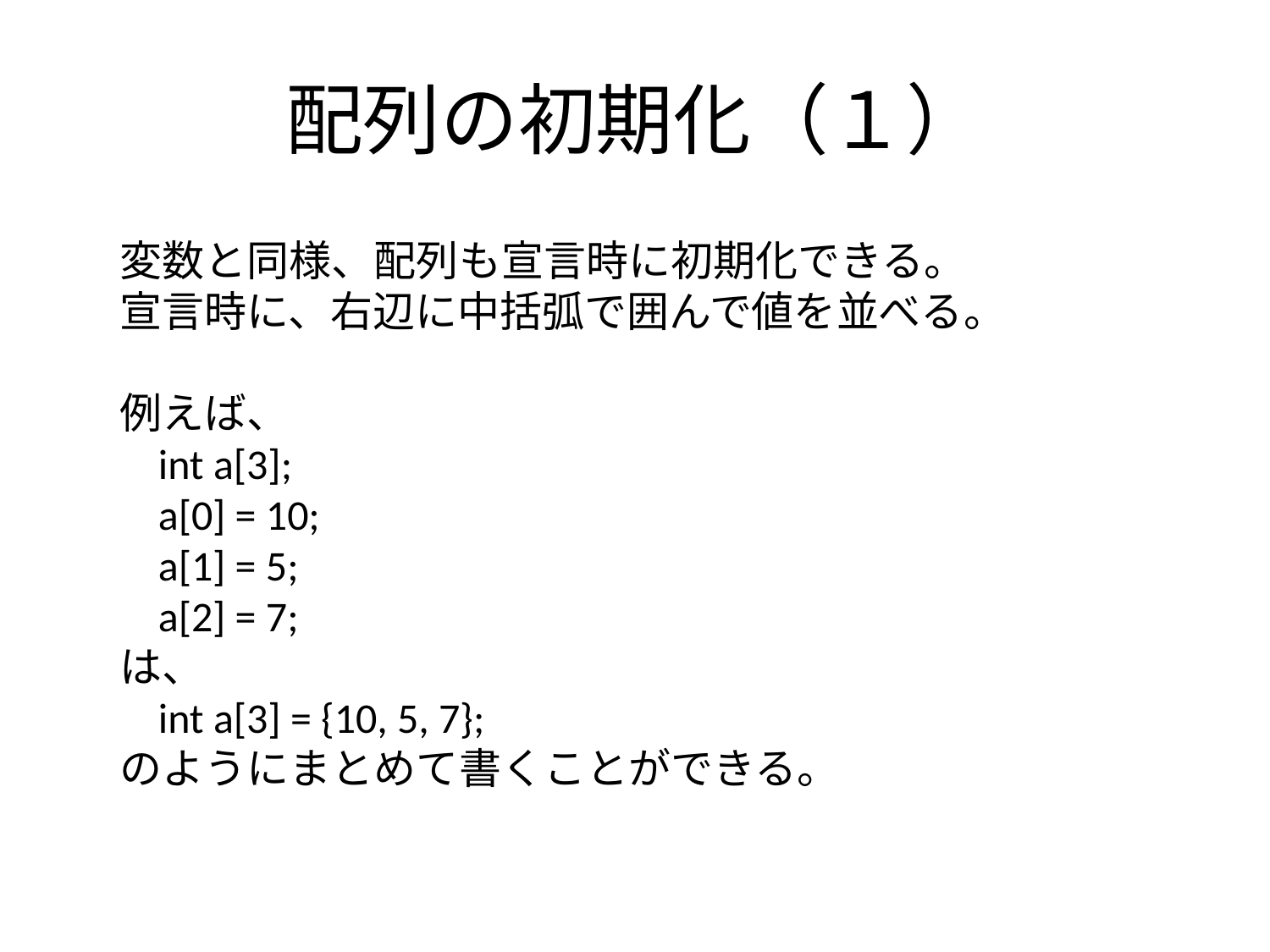

# 配列の初期化（１）
変数と同様、配列も宣言時に初期化できる。
宣言時に、右辺に中括弧で囲んで値を並べる。

例えば、
    int a[3];
    a[0] = 10;
    a[1] = 5;
    a[2] = 7;
は、
    int a[3] = {10, 5, 7};
のようにまとめて書くことができる。